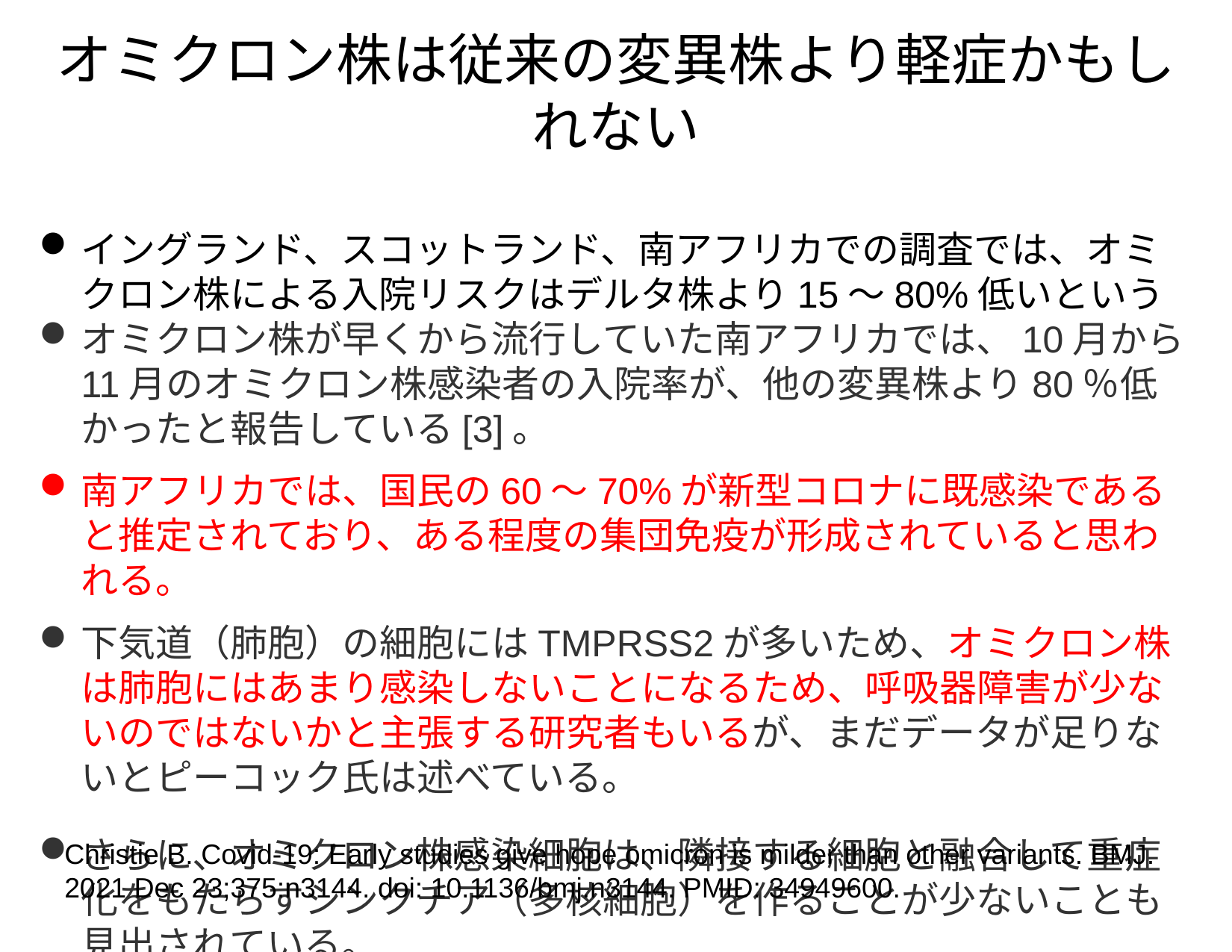

オミクロン株は従来の変異株より軽症かもしれない

イングランド、スコットランド、南アフリカでの調査では、オミクロン株による入院リスクはデルタ株より15～80%低いという
オミクロン株が早くから流行していた南アフリカでは、10月から11月のオミクロン株感染者の入院率が、他の変異株より80％低かったと報告している[3]。
南アフリカでは、国民の60～70%が新型コロナに既感染であると推定されており、ある程度の集団免疫が形成されていると思われる。
下気道（肺胞）の細胞にはTMPRSS2が多いため、オミクロン株は肺胞にはあまり感染しないことになるため、呼吸器障害が少ないのではないかと主張する研究者もいるが、まだデータが足りないとピーコック氏は述べている。
さらに、オミクロン株感染細胞は、隣接する細胞と融合して重症化をもたらすシンクチア（多核細胞）を作ることが少ないことも見出されている。
Christie B. Covid-19: Early studies give hope omicron is milder than other variants. BMJ. 2021 Dec 23;375:n3144. doi: 10.1136/bmj.n3144. PMID: 34949600.